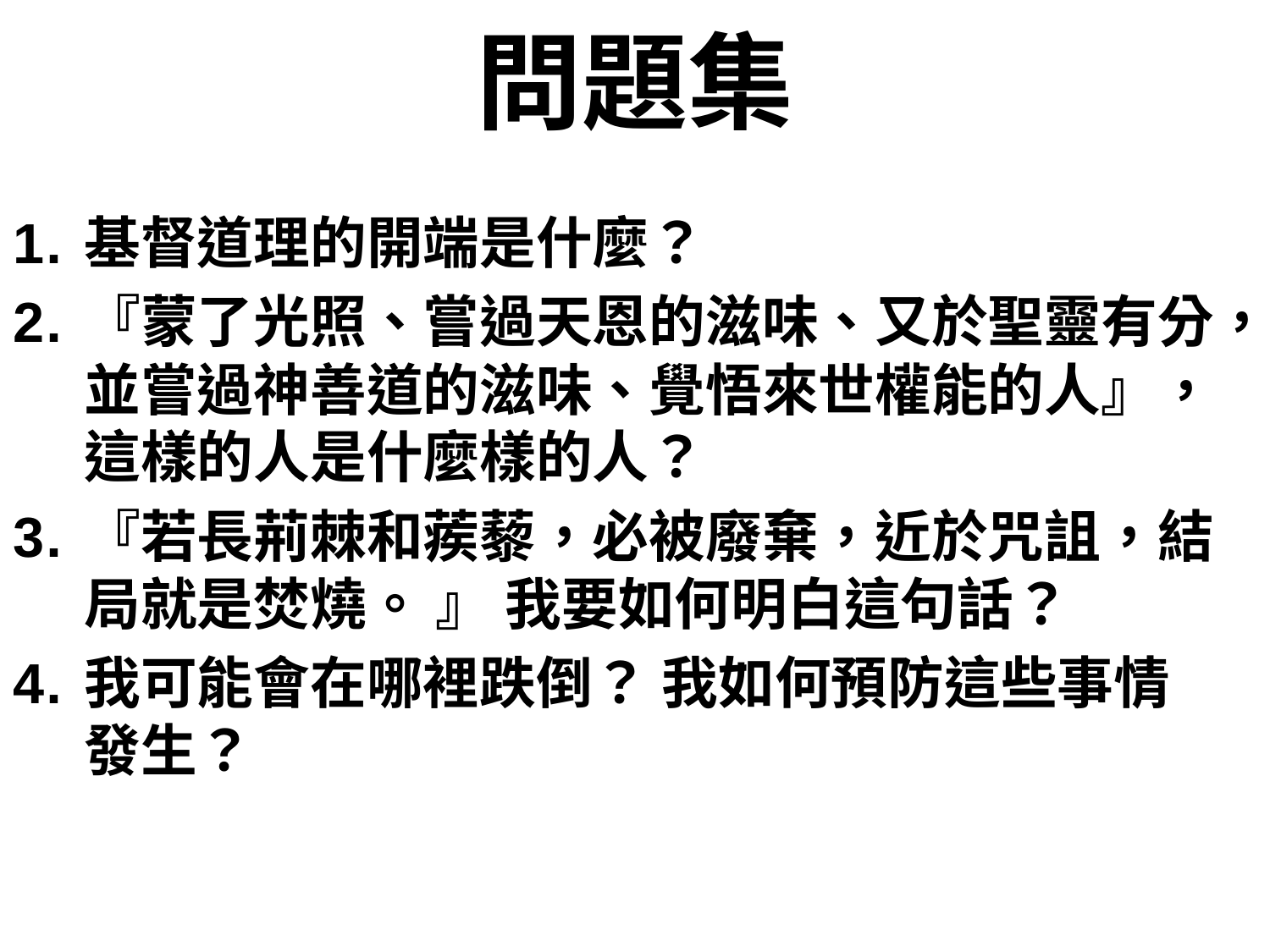

# 問題集
基督道理的開端是什麼？
『蒙了光照、嘗過天恩的滋味、又於聖靈有分，並嘗過神善道的滋味、覺悟來世權能的人』， 這樣的人是什麼樣的人？
『若長荊棘和蒺藜，必被廢棄，近於咒詛，結局就是焚燒。 』 我要如何明白這句話？
我可能會在哪裡跌倒？ 我如何預防這些事情發生？